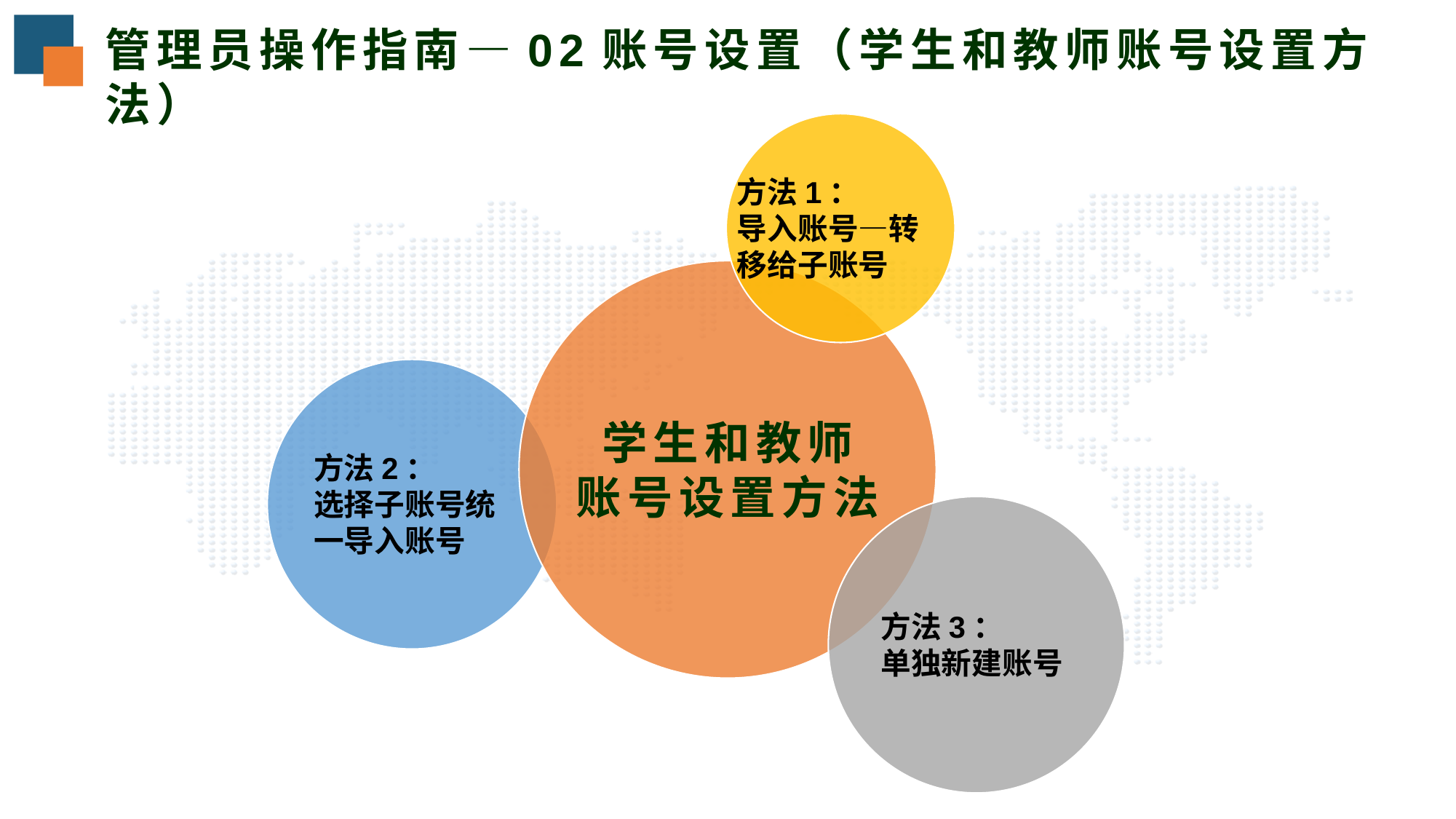

管理员操作指南—02账号设置（学生和教师账号设置方法）

方法1：
导入账号—转移给子账号

学生和教师
账号设置方法
方法2：
选择子账号统一导入账号

方法3：
单独新建账号